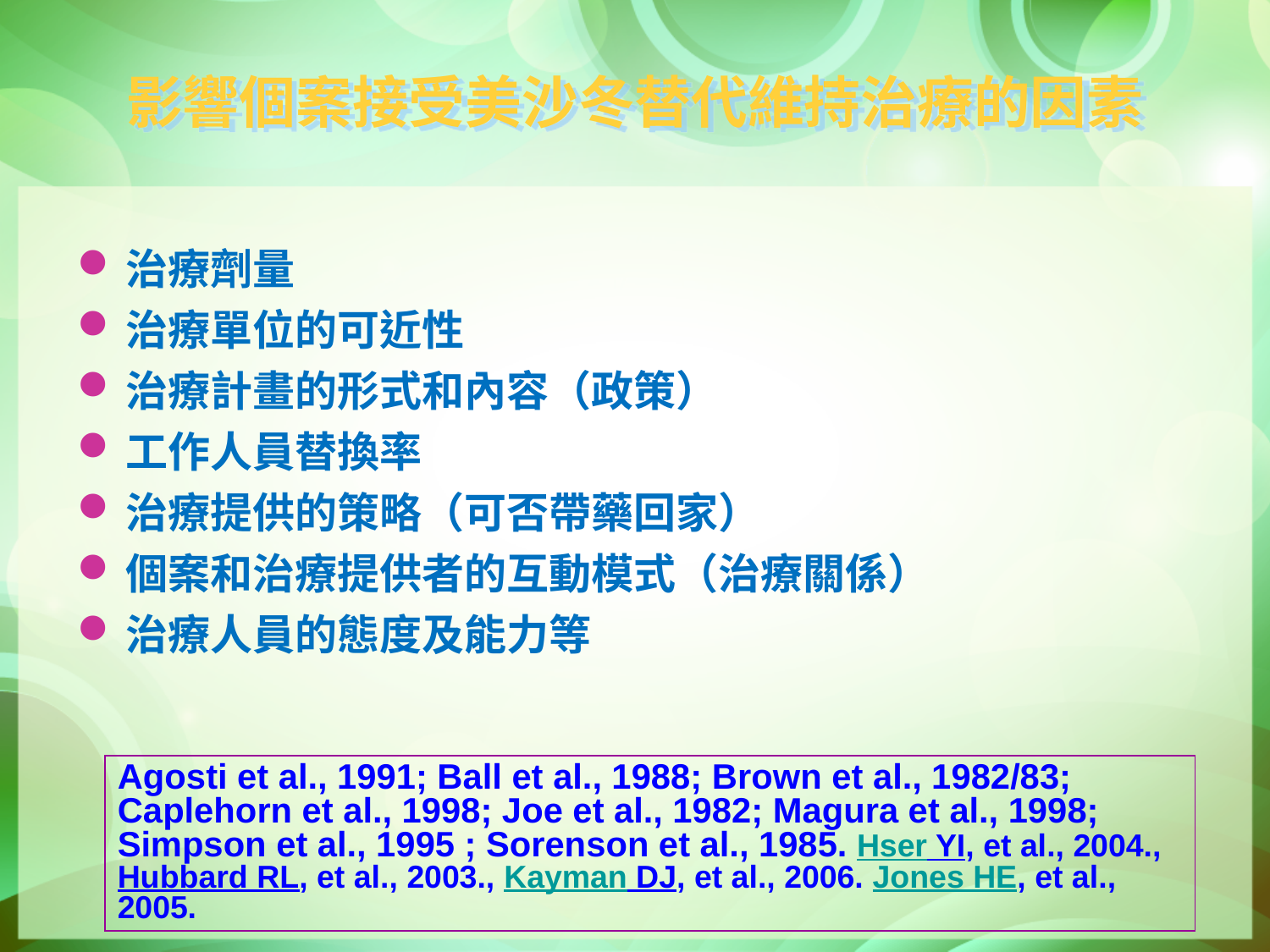

影響個案接受美沙冬替代維持治療的因素
治療劑量
治療單位的可近性
治療計畫的形式和內容（政策）
工作人員替換率
治療提供的策略（可否帶藥回家）
個案和治療提供者的互動模式（治療關係）
治療人員的態度及能力等
Agosti et al., 1991; Ball et al., 1988; Brown et al., 1982/83; Caplehorn et al., 1998; Joe et al., 1982; Magura et al., 1998; Simpson et al., 1995 ; Sorenson et al., 1985. Hser YI, et al., 2004., Hubbard RL, et al., 2003., Kayman DJ, et al., 2006. Jones HE, et al., 2005.